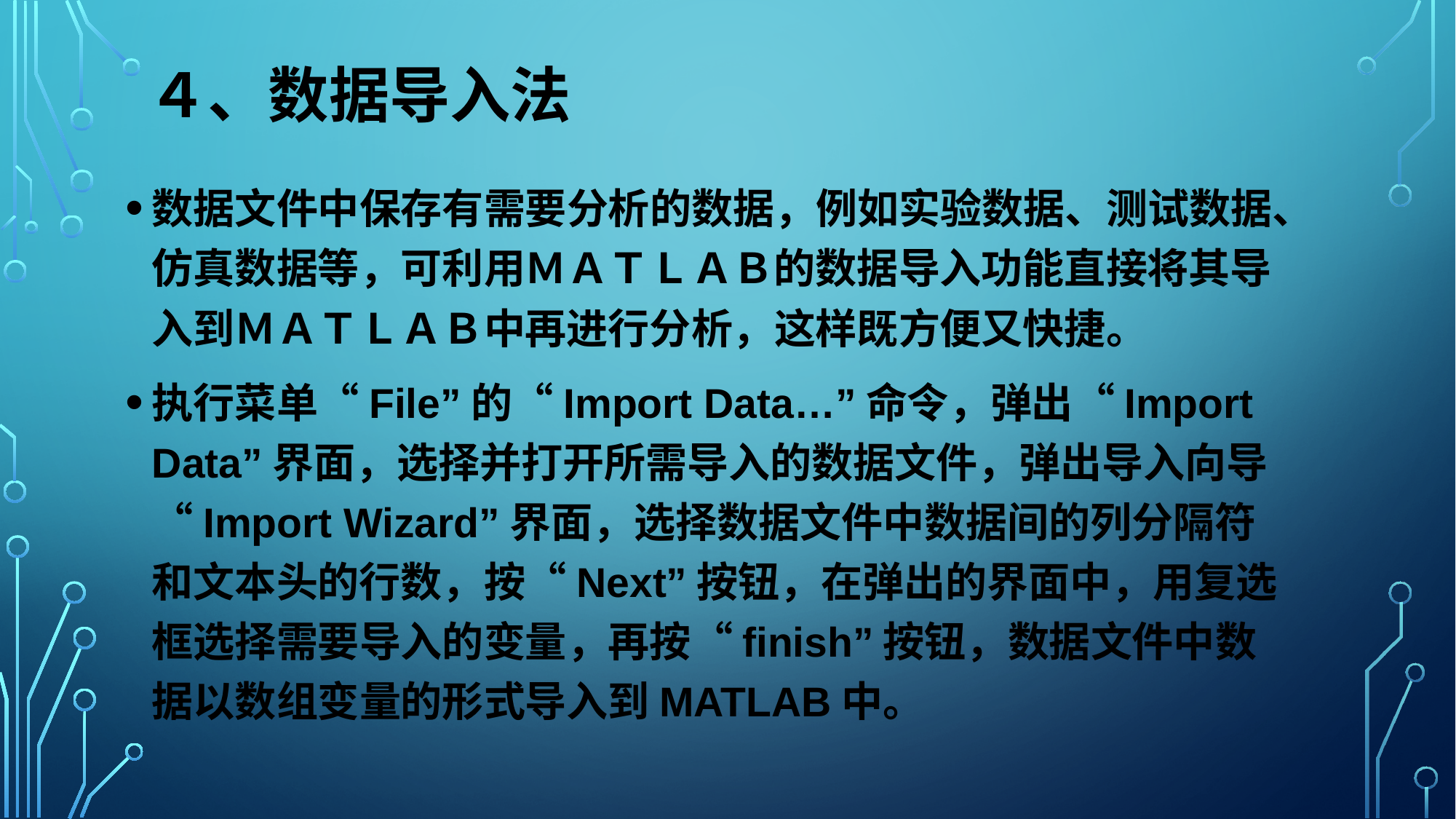

# ４、数据导入法

数据文件中保存有需要分析的数据，例如实验数据、测试数据、仿真数据等，可利用ＭＡＴＬＡＢ的数据导入功能直接将其导入到ＭＡＴＬＡＢ中再进行分析，这样既方便又快捷。
执行菜单“File”的“Import Data…”命令，弹出“Import Data”界面，选择并打开所需导入的数据文件，弹出导入向导“Import Wizard”界面，选择数据文件中数据间的列分隔符和文本头的行数，按“Next”按钮，在弹出的界面中，用复选框选择需要导入的变量，再按“finish”按钮，数据文件中数据以数组变量的形式导入到MATLAB中。